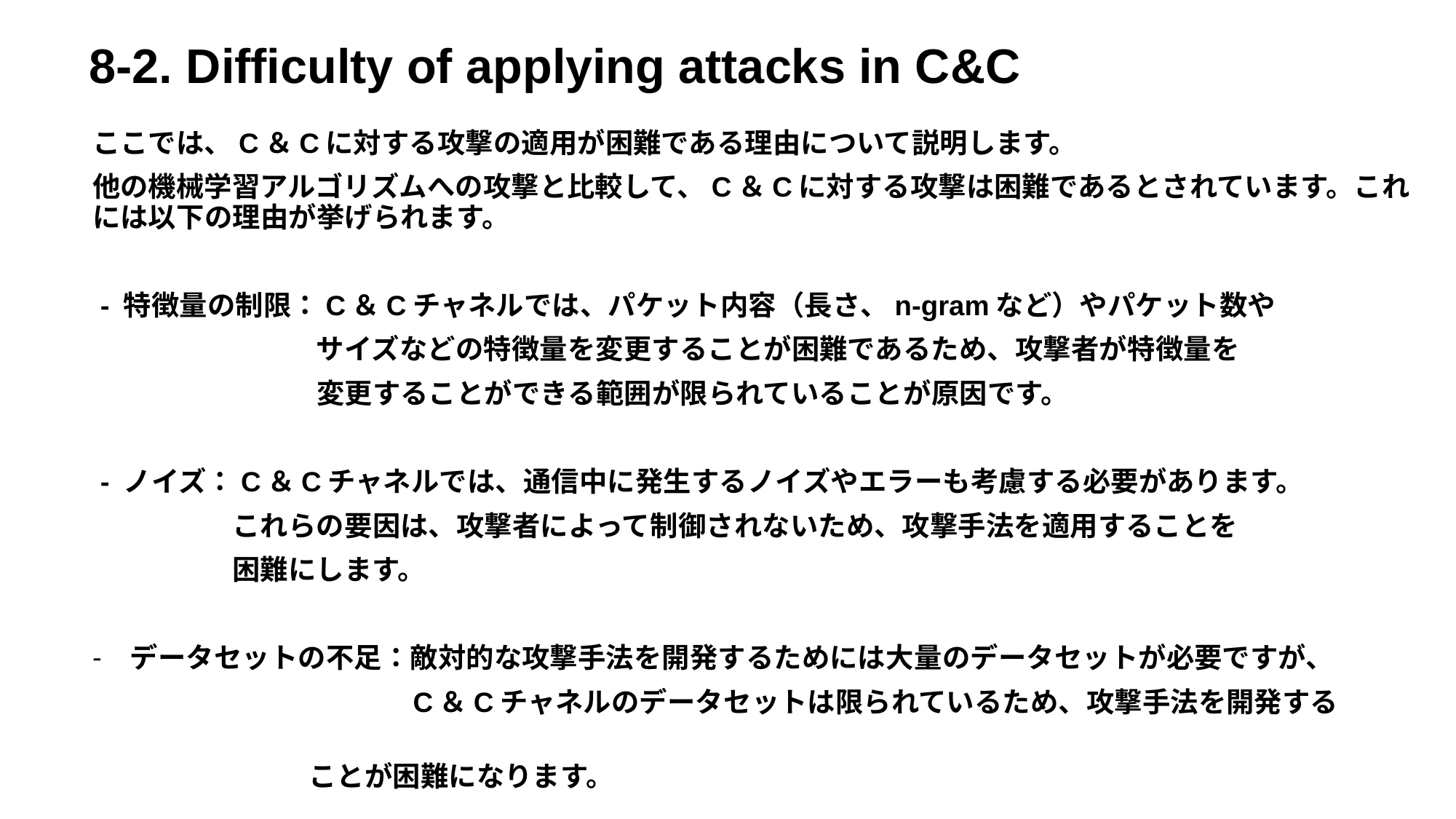

# 8-2. Difficulty of applying attacks in C&C
ここでは、C＆Cに対する攻撃の適用が困難である理由について説明します。
他の機械学習アルゴリズムへの攻撃と比較して、C＆Cに対する攻撃は困難であるとされています。これには以下の理由が挙げられます。

 - 特徴量の制限：C＆Cチャネルでは、パケット内容（長さ、n-gramなど）やパケット数や
　　　　　　　　サイズなどの特徴量を変更することが困難であるため、攻撃者が特徴量を
　　　　　　　　変更することができる範囲が限られていることが原因です。

 - ノイズ：C＆Cチャネルでは、通信中に発生するノイズやエラーも考慮する必要があります。
　　　　　これらの要因は、攻撃者によって制御されないため、攻撃手法を適用することを
　　　　　困難にします。

データセットの不足：敵対的な攻撃手法を開発するためには大量のデータセットが必要ですが、
　　　　　　　　　　　 C＆Cチャネルのデータセットは限られているため、攻撃手法を開発する
                                 ことが困難になります。